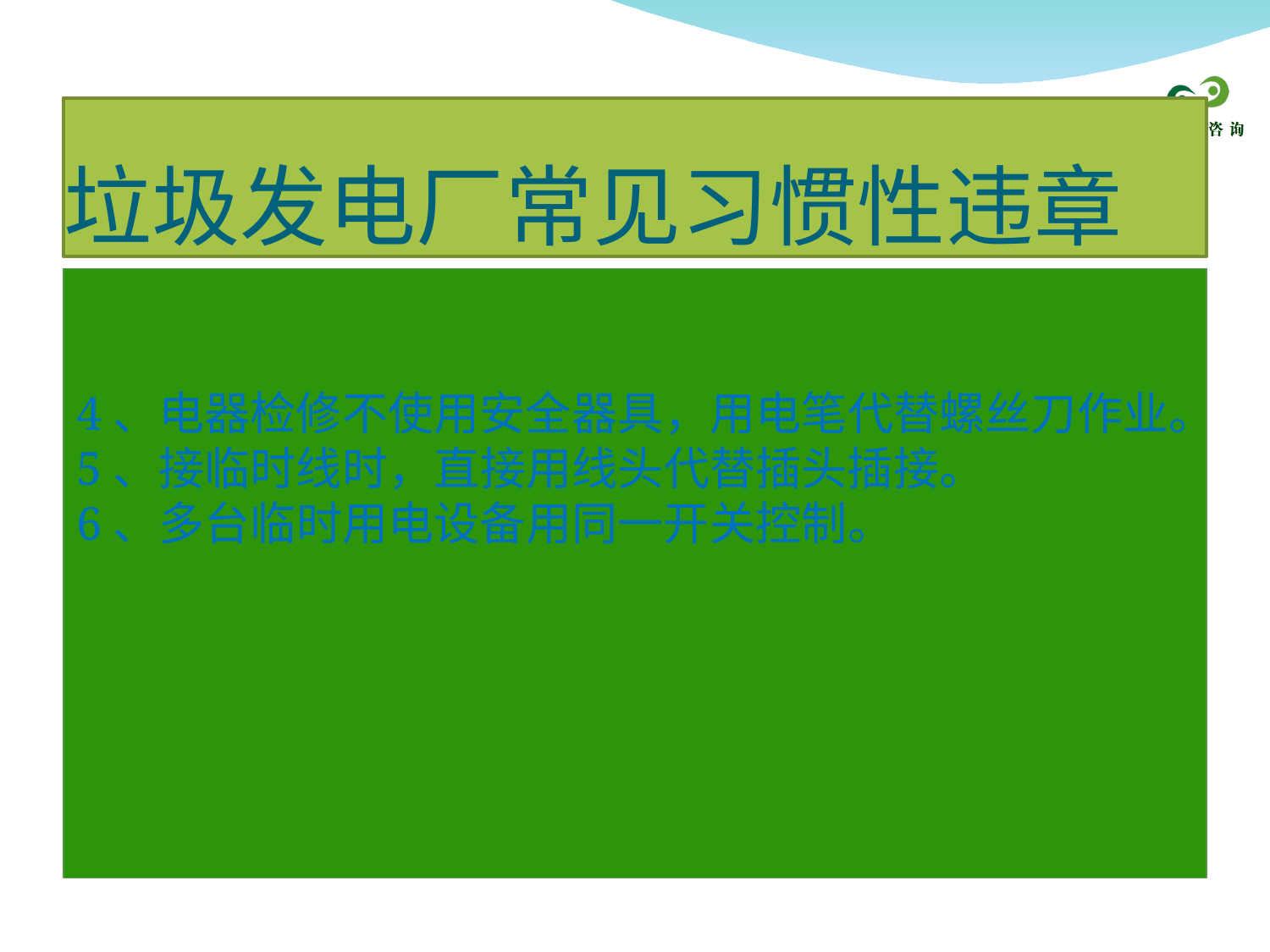

垃圾发电厂常见习惯性违章

4、电器检修不使用安全器具，用电笔代替螺丝刀作业。
5、接临时线时，直接用线头代替插头插接。
6、多台临时用电设备用同一开关控制。